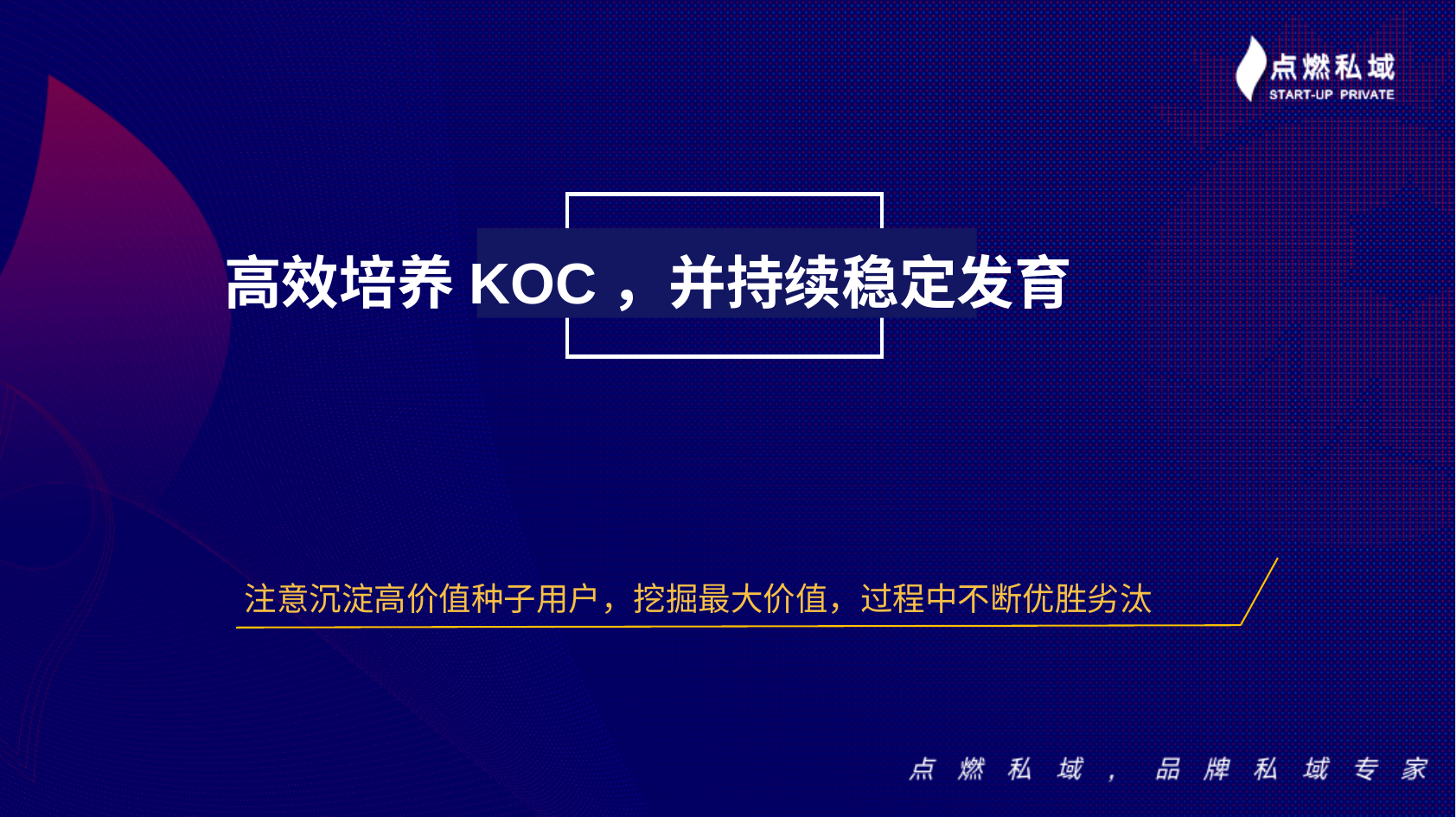

高效培养KOC，并持续稳定发育

注意沉淀高价值种子用户，挖掘最大价值，过程中不断优胜劣汰